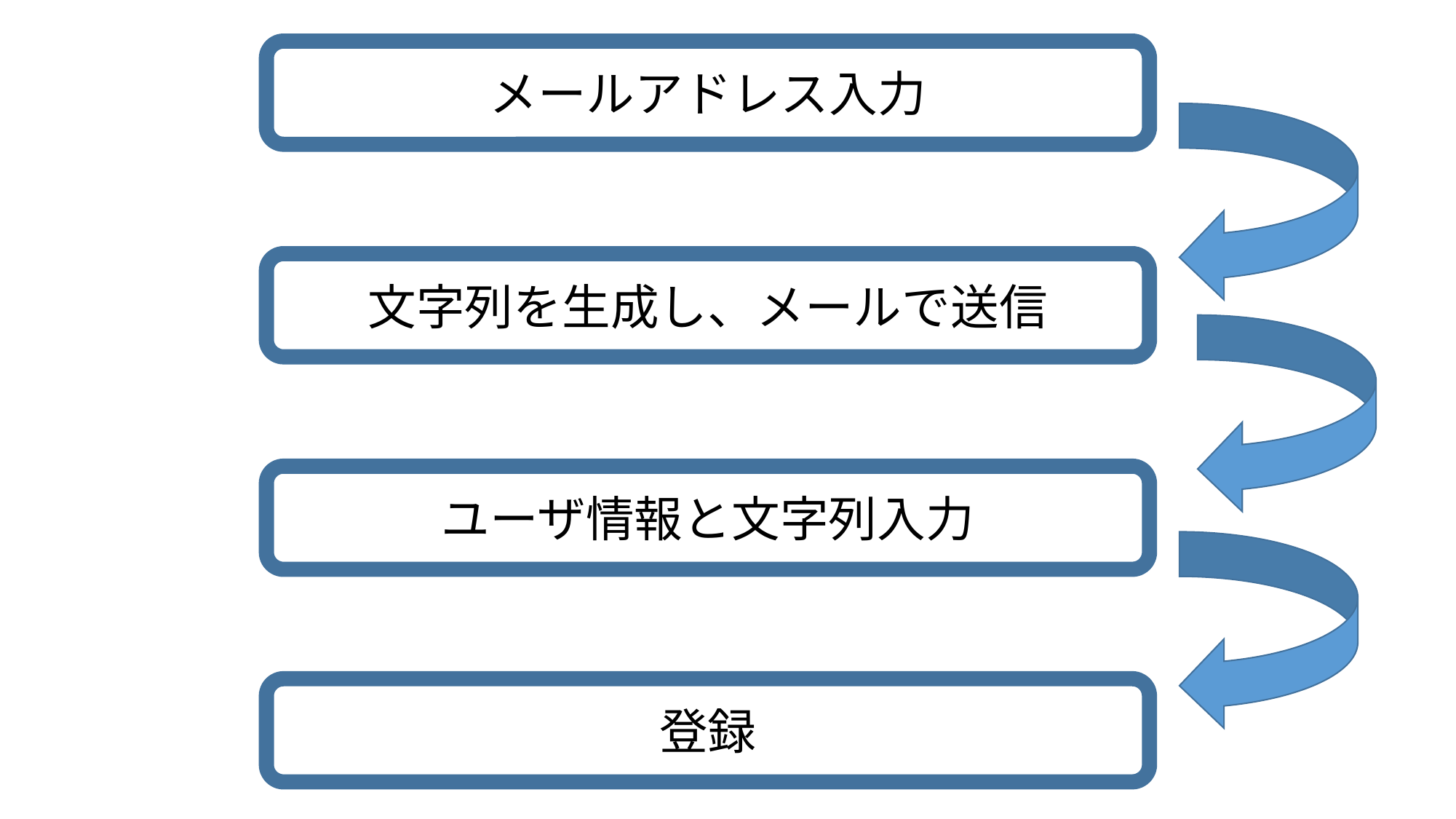

メールアドレス入力

文字列を生成し、メールで送信

ユーザ情報と文字列入力

登録